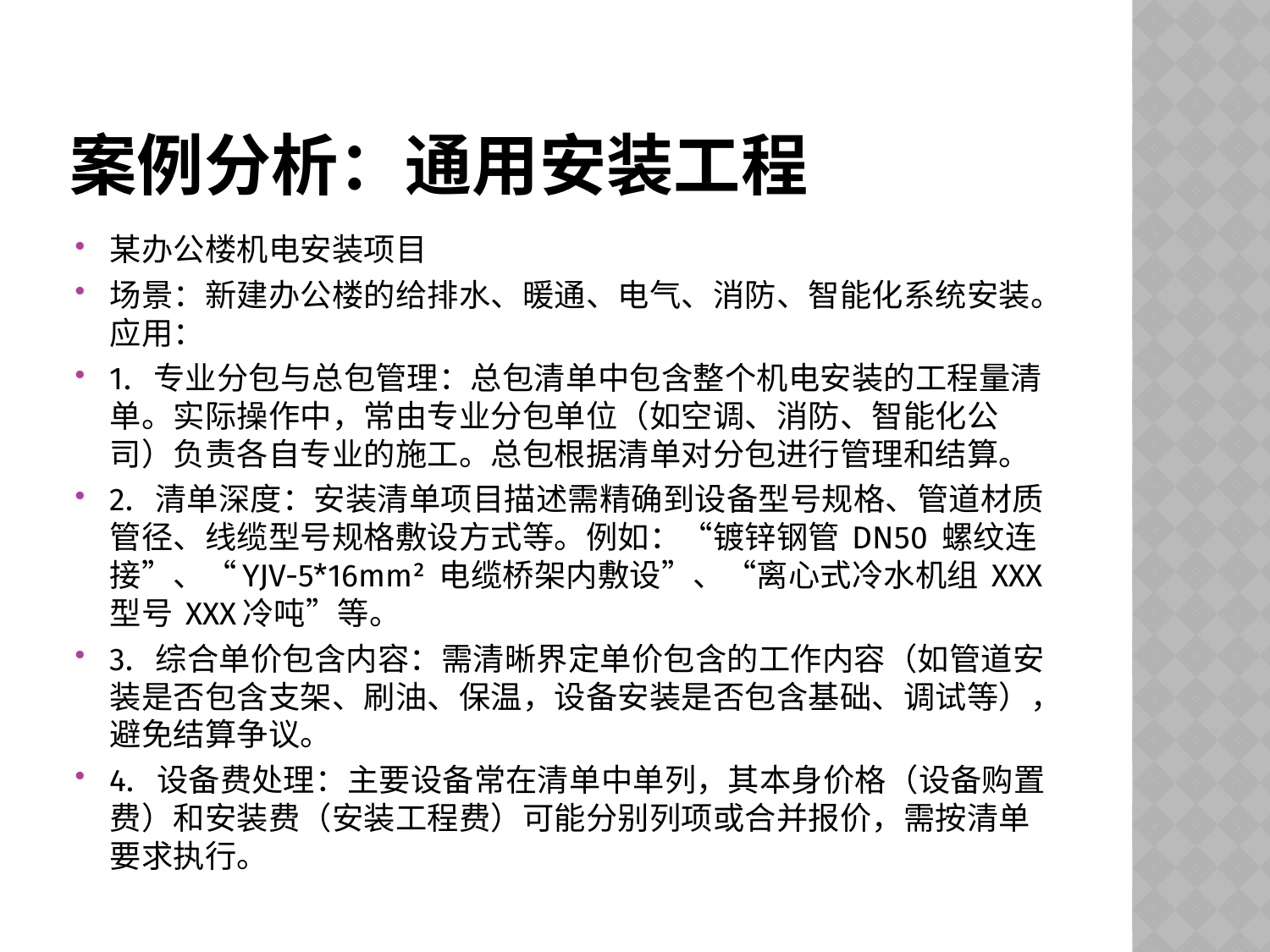

# 案例分析：通用安装工程
某办公楼机电安装项目
场景：新建办公楼的给排水、暖通、电气、消防、智能化系统安装。应用：
1.  专业分包与总包管理：总包清单中包含整个机电安装的工程量清单。实际操作中，常由专业分包单位（如空调、消防、智能化公司）负责各自专业的施工。总包根据清单对分包进行管理和结算。
2.  清单深度：安装清单项目描述需精确到设备型号规格、管道材质管径、线缆型号规格敷设方式等。例如：“镀锌钢管 DN50 螺纹连接”、“YJV-5*16mm² 电缆桥架内敷设”、“离心式冷水机组 XXX型号 XXX冷吨”等。
3.  综合单价包含内容：需清晰界定单价包含的工作内容（如管道安装是否包含支架、刷油、保温，设备安装是否包含基础、调试等），避免结算争议。
4.  设备费处理：主要设备常在清单中单列，其本身价格（设备购置费）和安装费（安装工程费）可能分别列项或合并报价，需按清单要求执行。